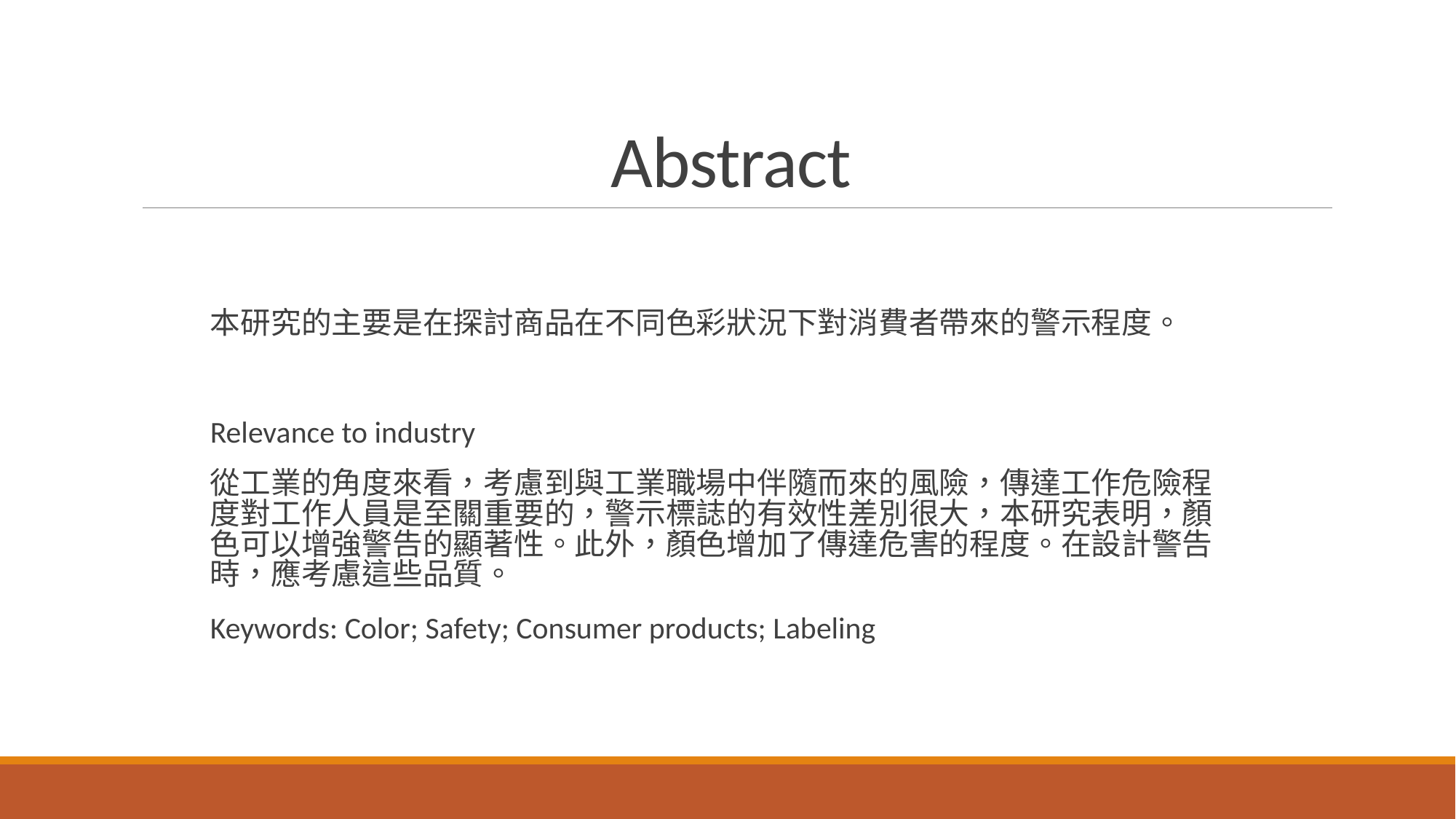

# Abstract
本研究的主要是在探討商品在不同色彩狀況下對消費者帶來的警示程度。

Relevance to industry
從工業的角度來看，考慮到與工業職場中伴隨而來的風險，傳達工作危險程度對工作人員是至關重要的，警示標誌的有效性差別很大，本研究表明，顏色可以增強警告的顯著性。此外，顏色增加了傳達危害的程度。在設計警告時，應考慮這些品質。
Keywords: Color; Safety; Consumer products; Labeling